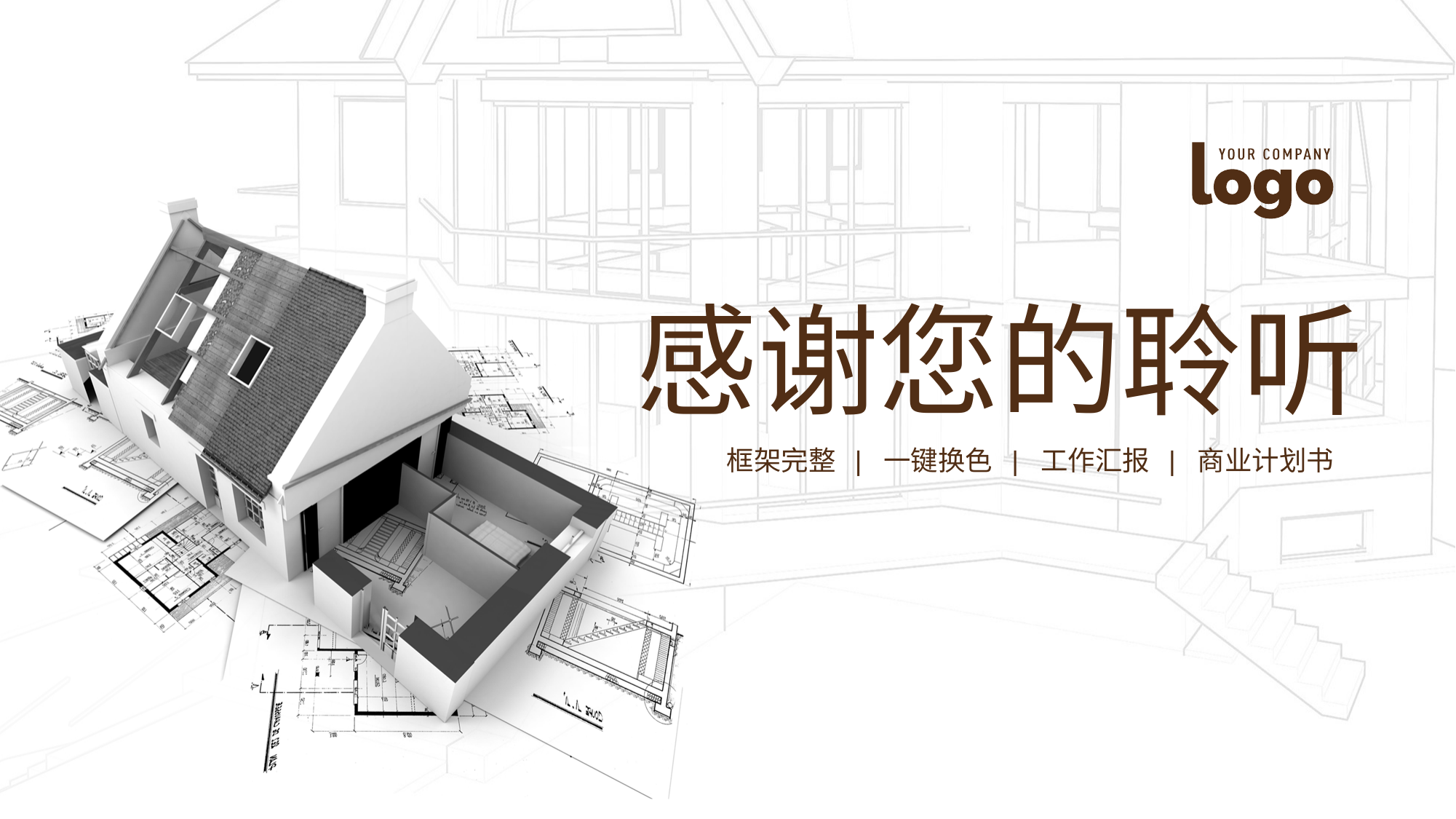

感谢您的聆听
框架完整  |  一键换色  |  工作汇报  |  商业计划书